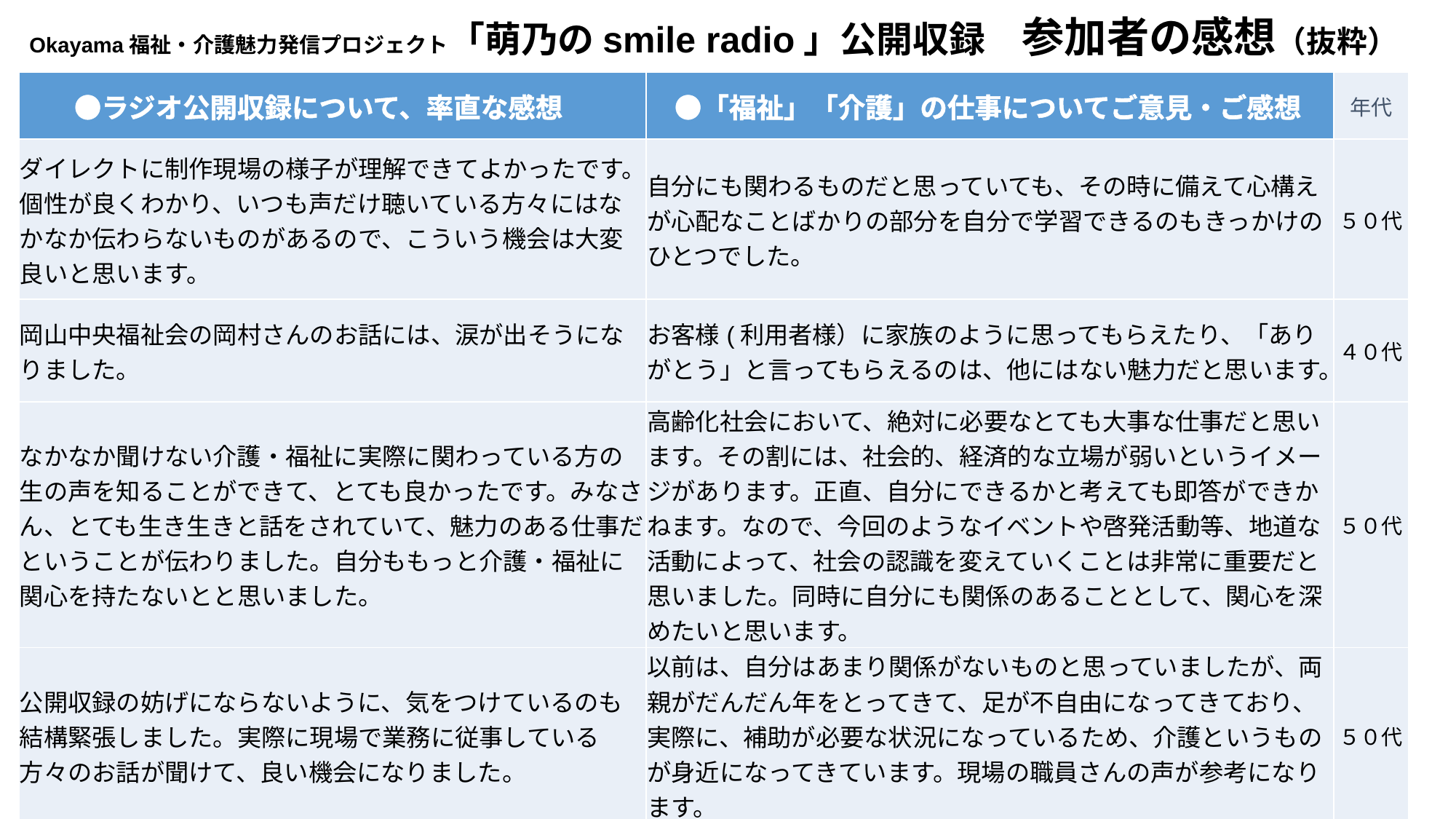

Okayama福祉・介護魅力発信プロジェクト「萌乃のsmile radio」公開収録　参加者の感想（抜粋）
#
| ●ラジオ公開収録について、率直な感想 | ●「福祉」「介護」の仕事についてご意見・ご感想 | 年代 |
| --- | --- | --- |
| ダイレクトに制作現場の様子が理解できてよかったです。個性が良くわかり、いつも声だけ聴いている方々にはなかなか伝わらないものがあるので、こういう機会は大変良いと思います。 | 自分にも関わるものだと思っていても、その時に備えて心構えが心配なことばかりの部分を自分で学習できるのもきっかけのひとつでした。 | ５０代 |
| 岡山中央福祉会の岡村さんのお話には、涙が出そうになりました。 | お客様(利用者様）に家族のように思ってもらえたり、「ありがとう」と言ってもらえるのは、他にはない魅力だと思います。 | ４０代 |
| なかなか聞けない介護・福祉に実際に関わっている方の生の声を知ることができて、とても良かったです。みなさん、とても生き生きと話をされていて、魅力のある仕事だということが伝わりました。自分ももっと介護・福祉に関心を持たないとと思いました。 | 高齢化社会において、絶対に必要なとても大事な仕事だと思います。その割には、社会的、経済的な立場が弱いというイメージがあります。正直、自分にできるかと考えても即答ができかねます。なので、今回のようなイベントや啓発活動等、地道な活動によって、社会の認識を変えていくことは非常に重要だと思いました。同時に自分にも関係のあることとして、関心を深めたいと思います。 | ５０代 |
| 公開収録の妨げにならないように、気をつけているのも結構緊張しました。実際に現場で業務に従事している方々のお話が聞けて、良い機会になりました。 | 以前は、自分はあまり関係がないものと思っていましたが、両親がだんだん年をとってきて、足が不自由になってきており、実際に、補助が必要な状況になっているため、介護というものが身近になってきています。現場の職員さんの声が参考になります。 | ５０代 |